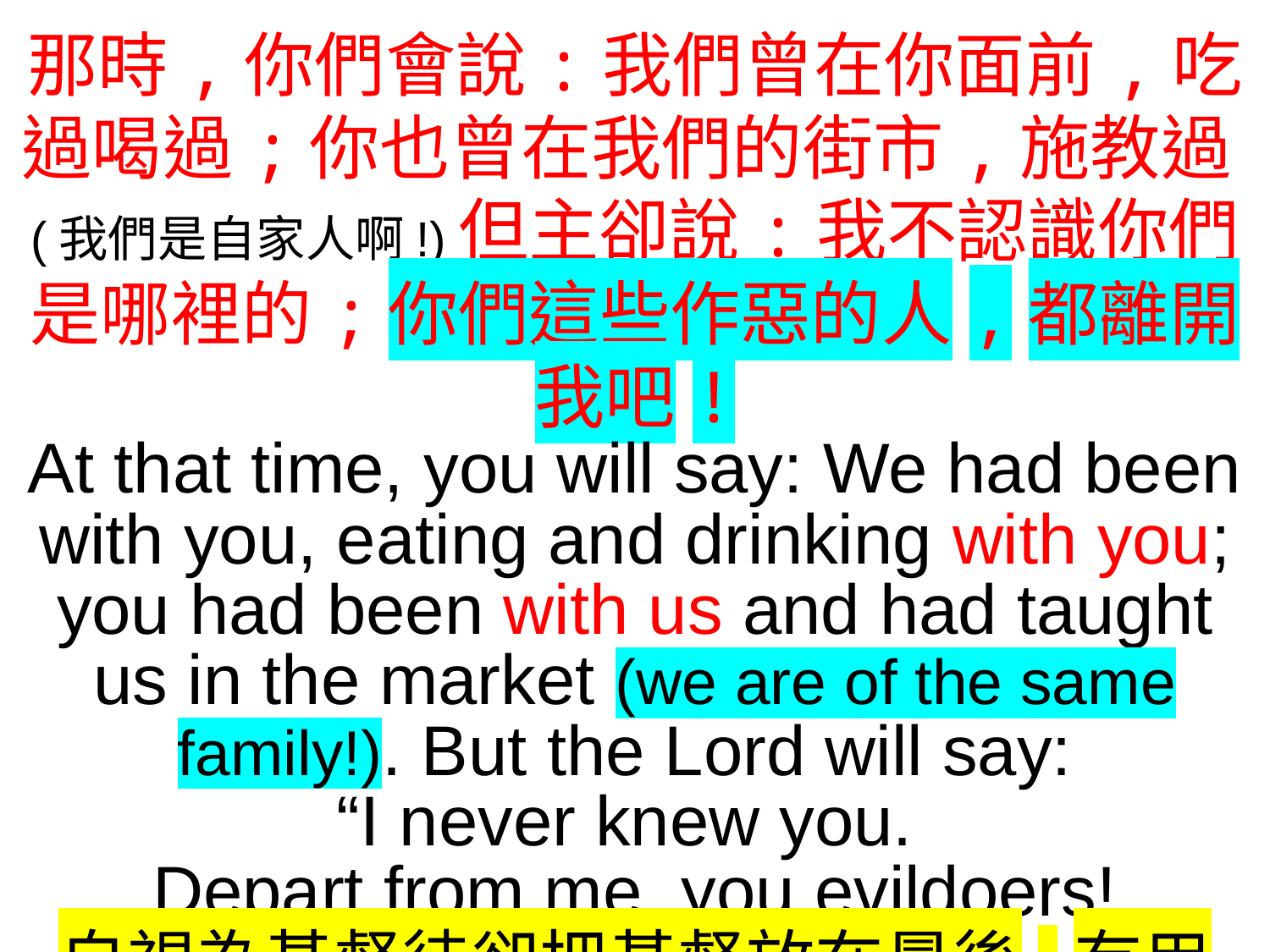

那時,你們會說:我們曾在你面前,吃過喝過;你也曾在我們的街市,施教過(我們是自家人啊!)但主卻說:我不認識你們是哪裡的;你們這些作惡的人,都離開我吧!
At that time, you will say: We had been with you, eating and drinking with you; you had been with us and had taught us in the market (we are of the same family!). But the Lord will say:
“I never knew you.
Depart from me, you evildoers!
自視為基督徒卻把基督放在最後,有用嗎?